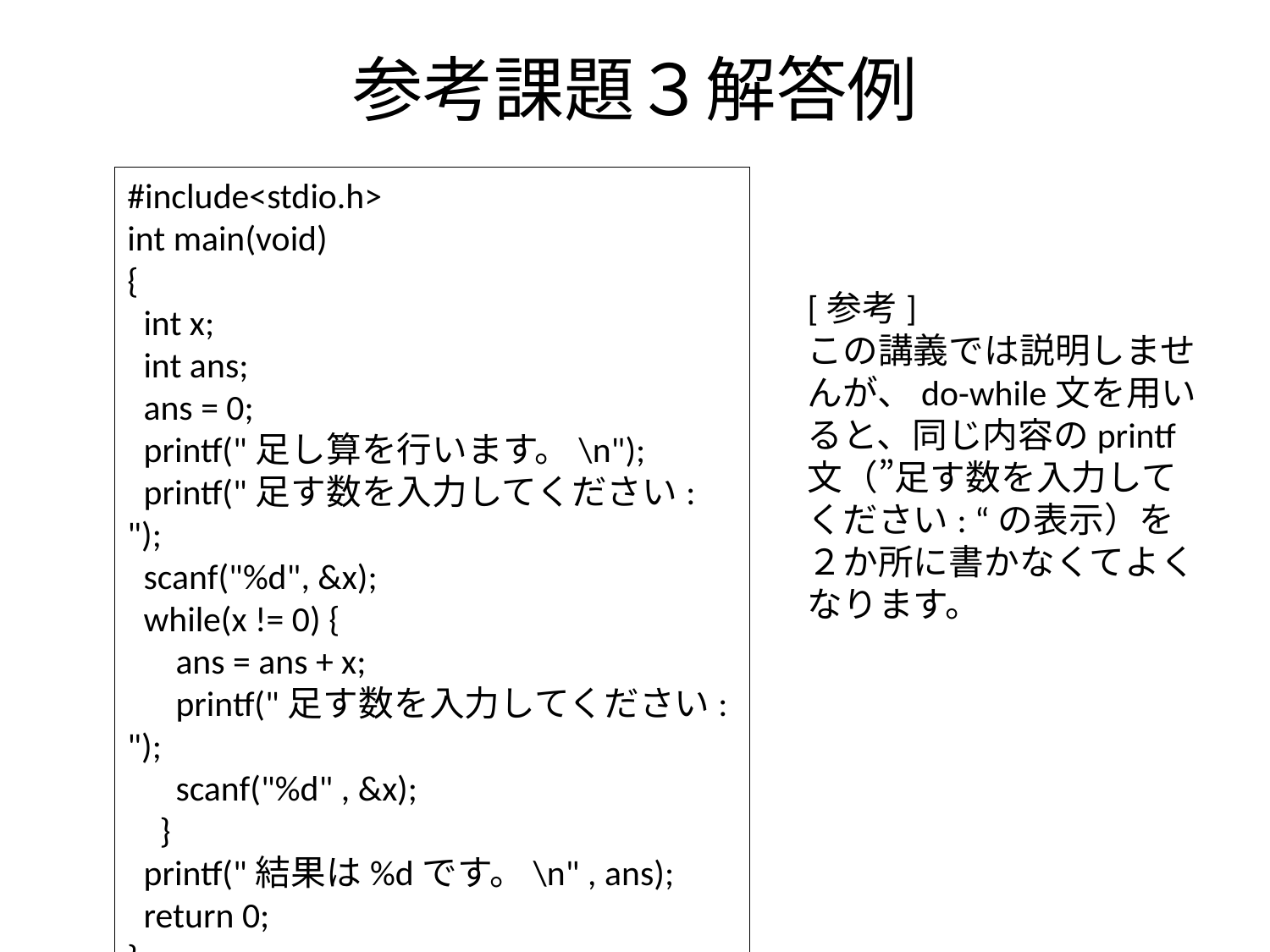

# 参考課題３解答例
#include<stdio.h>
int main(void)
{
  int x;
  int ans;
  ans = 0;
  printf("足し算を行います。\n");
  printf("足す数を入力してください: ");
  scanf("%d", &x);
  while(x != 0) {
      ans = ans + x;
      printf("足す数を入力してください: ");
      scanf("%d" , &x);
    }
  printf("結果は%dです。\n" , ans);
  return 0;
}
[参考]
この講義では説明しませんが、do-while文を用いると、同じ内容のprintf文（”足す数を入力してください: “の表示）を２か所に書かなくてよくなります。